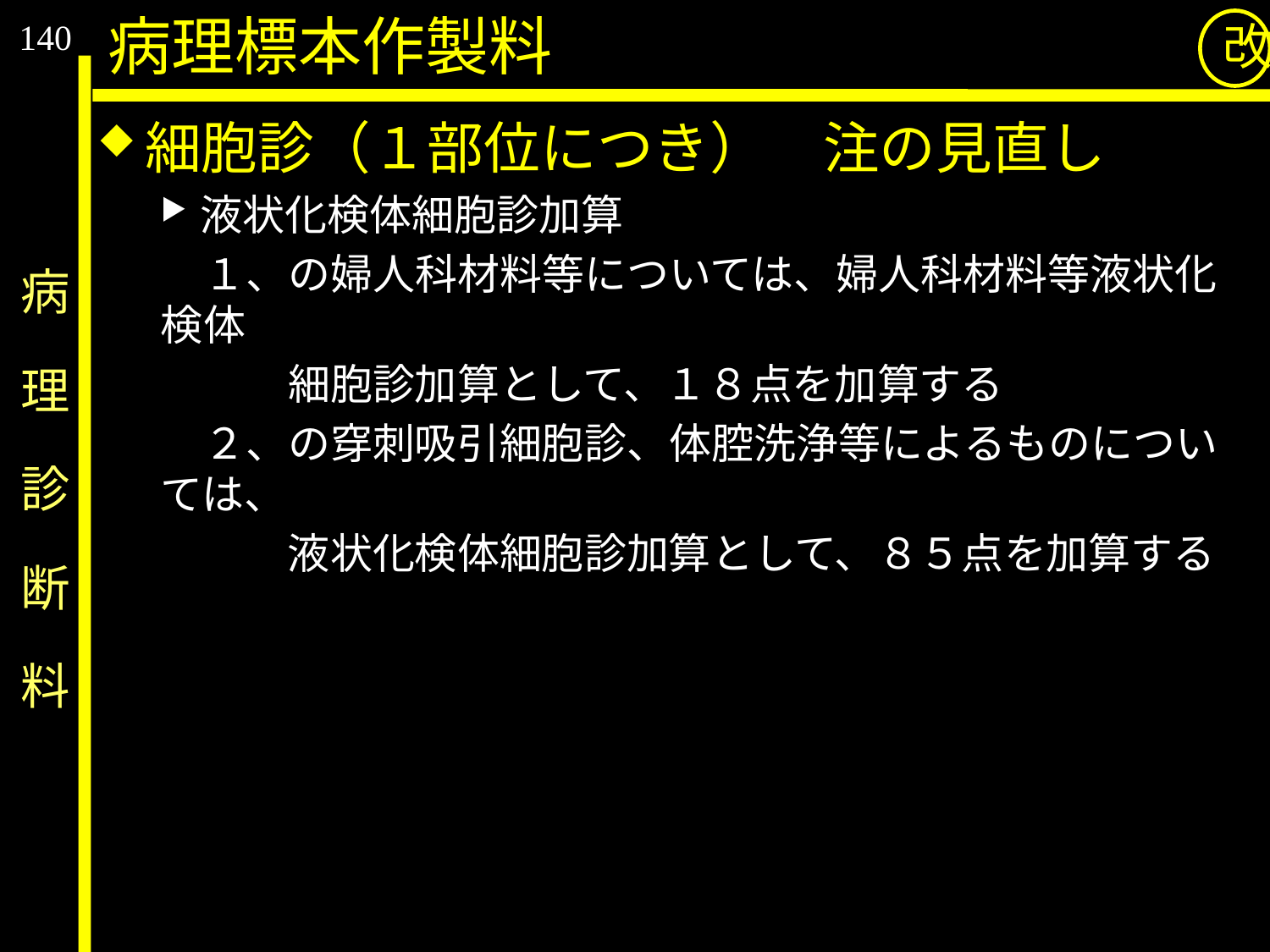

140
病理標本作製料
改

細胞診（１部位につき）　注の見直し
液状化検体細胞診加算
　１、の婦人科材料等については、婦人科材料等液状化検体
　　　細胞診加算として、１８点を加算する
　２、の穿刺吸引細胞診、体腔洗浄等によるものについては、
　　　液状化検体細胞診加算として、８５点を加算する

# 病　理　診　断　料